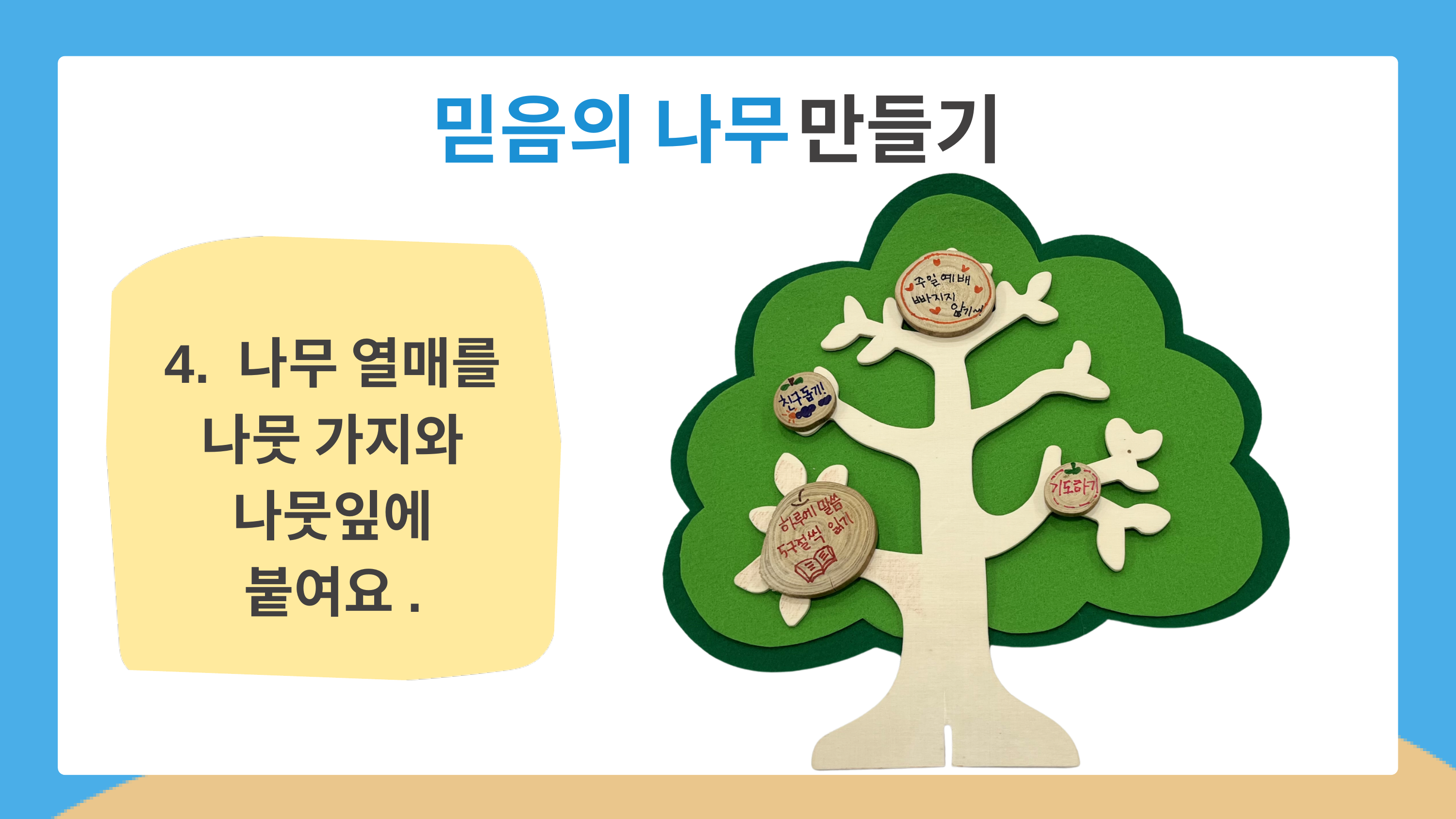

믿음의 나무
만들기

4. 나무 열매를
나뭇 가지와
나뭇잎에
붙여요.